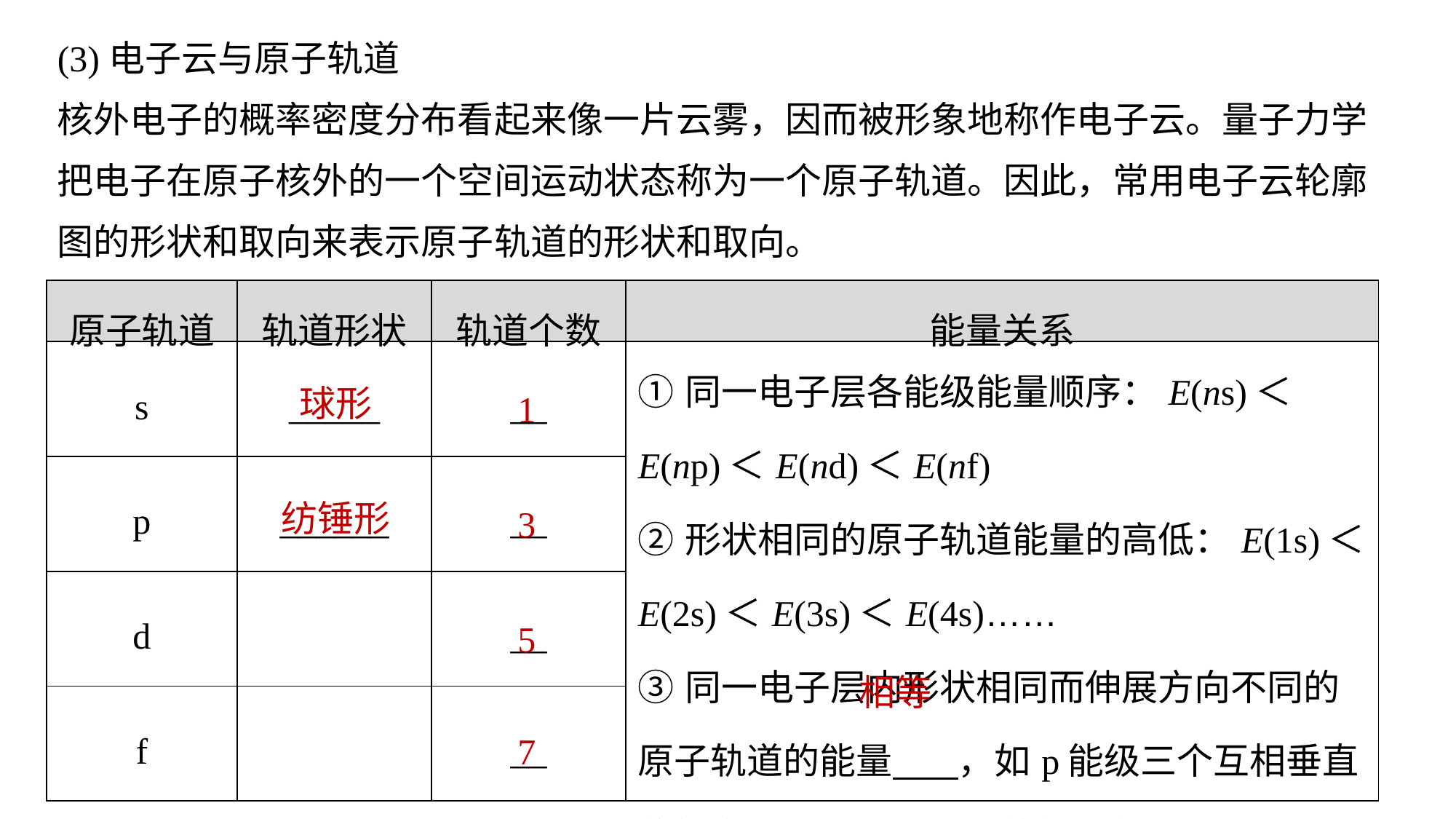

(3)电子云与原子轨道
核外电子的概率密度分布看起来像一片云雾，因而被形象地称作电子云。量子力学把电子在原子核外的一个空间运动状态称为一个原子轨道。因此，常用电子云轮廓图的形状和取向来表示原子轨道的形状和取向。
| 原子轨道 | 轨道形状 | 轨道个数 | 能量关系 |
| --- | --- | --- | --- |
| s | \_\_\_\_\_ | \_\_ | ①同一电子层各能级能量顺序：E(ns)＜E(np)＜E(nd)＜E(nf) ②形状相同的原子轨道能量的高低：E(1s)＜E(2s)＜E(3s)＜E(4s)…… ③同一电子层内形状相同而伸展方向不同的原子轨道的能量 ，如p能级三个互相垂直的轨道npx、npy、npz的能量相同 |
| p | \_\_\_\_\_\_ | \_\_ |  |
| d |  | \_\_ |  |
| f |  | \_\_ |  |
球形
1
纺锤形
3
5
相等
7